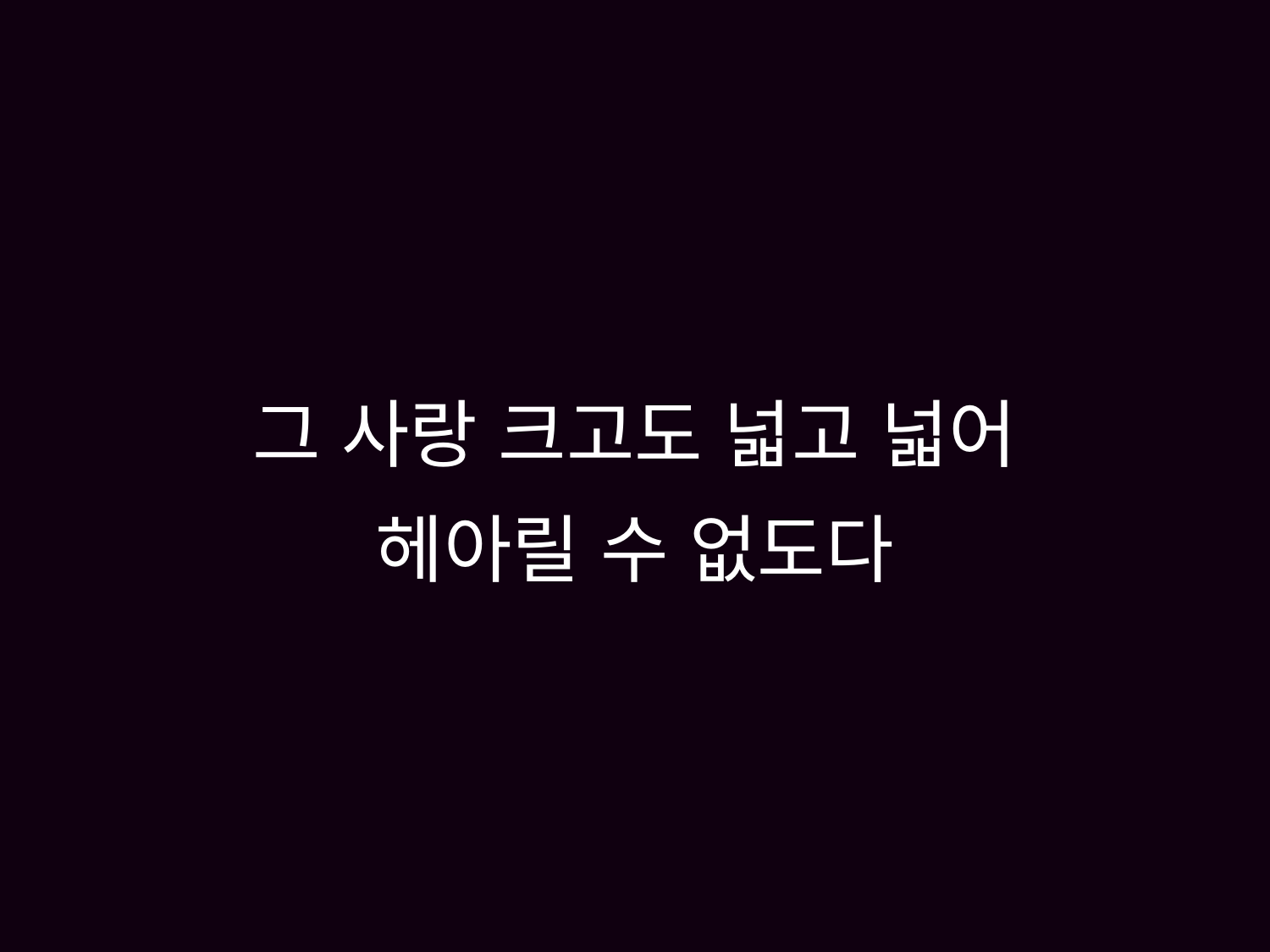

# 그 사랑 크고도 넓고 넓어 헤아릴 수 없도다